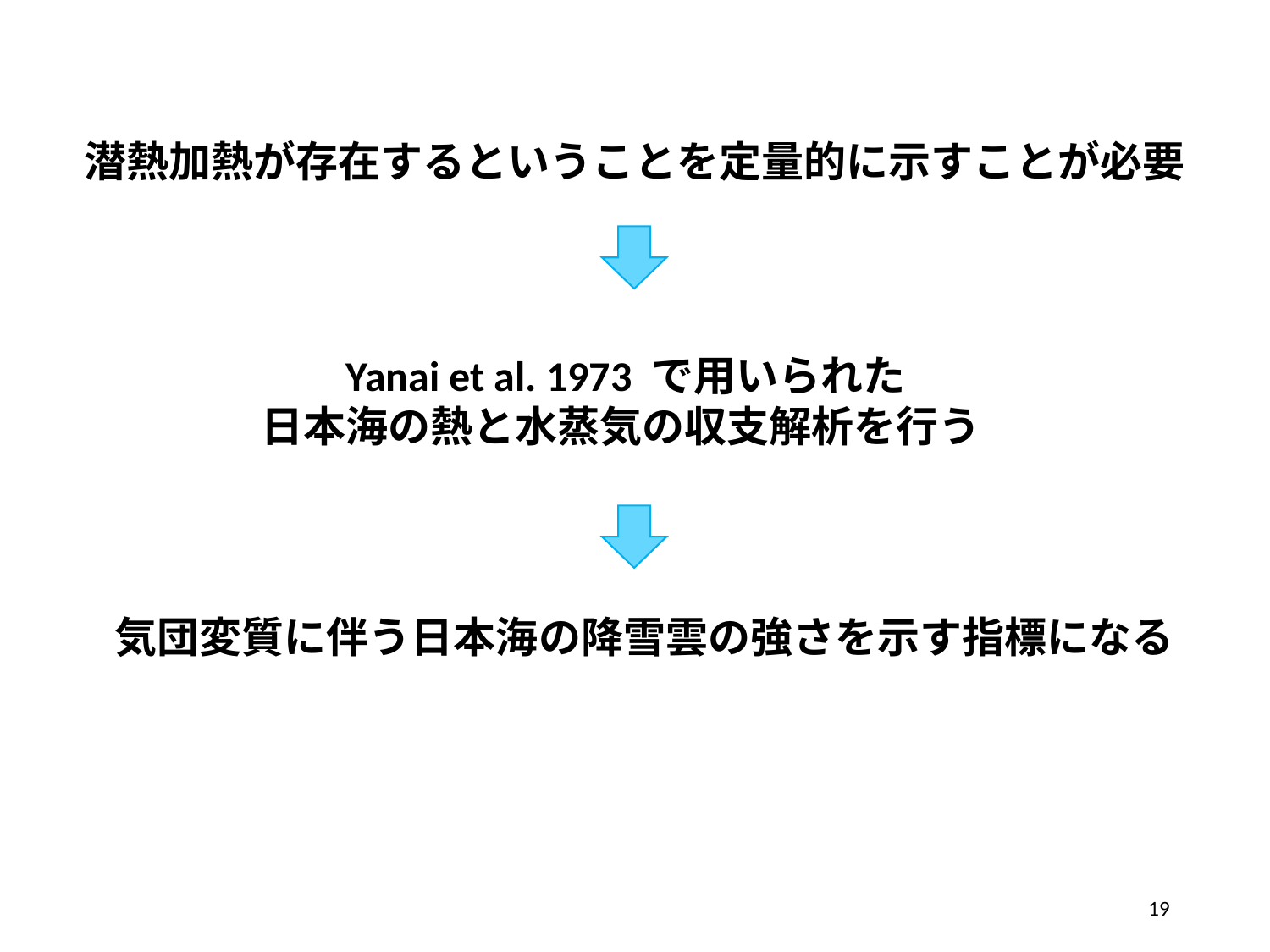

潜熱加熱が存在するということを定量的に示すことが必要

Yanai et al. 1973 で用いられた
日本海の熱と水蒸気の収支解析を行う

 気団変質に伴う日本海の降雪雲の強さを示す指標になる
19